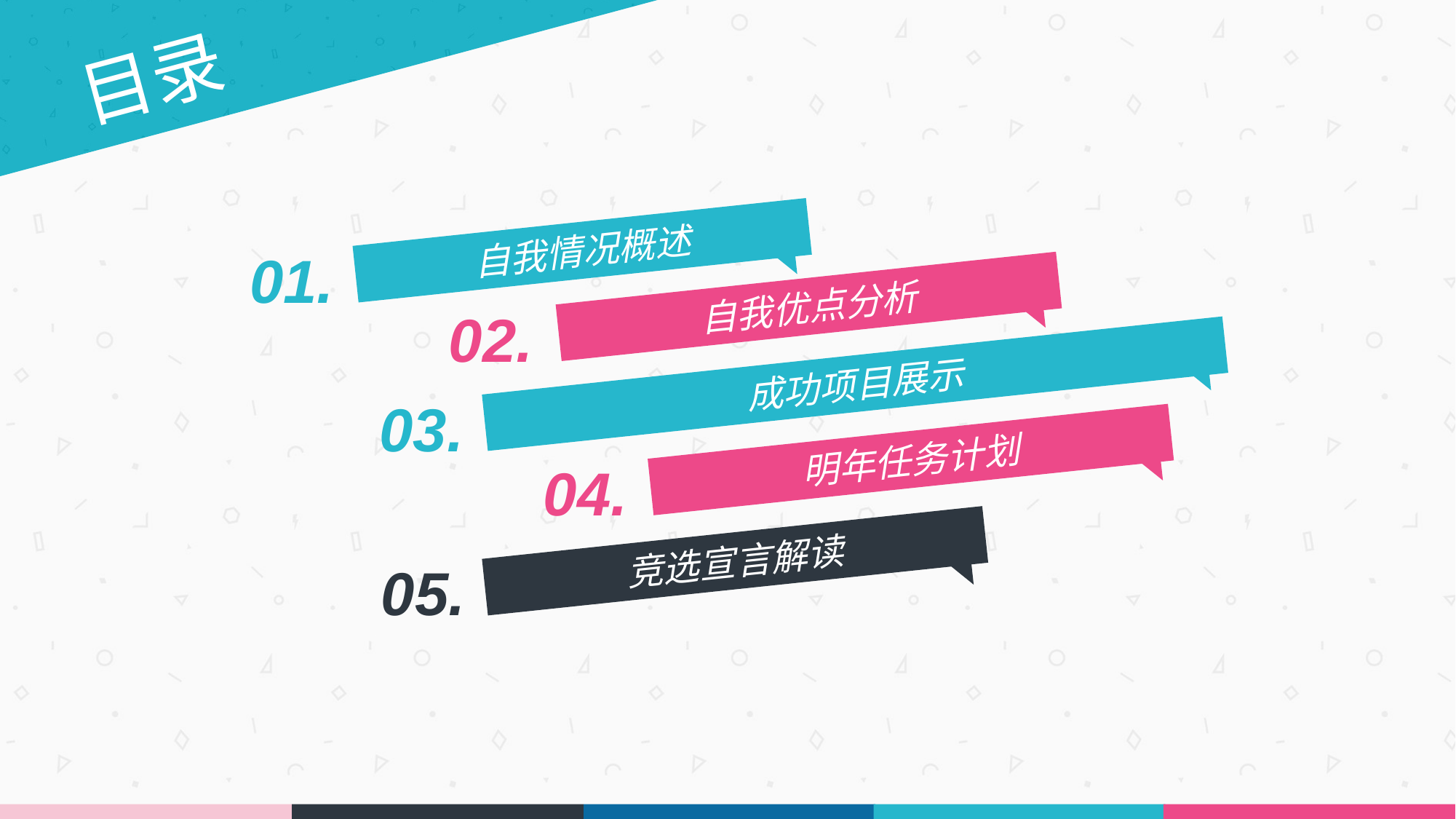

目录
自我情况概述
01.

自我优点分析
02.

成功项目展示
03.

明年任务计划
04.

竞选宣言解读
05.